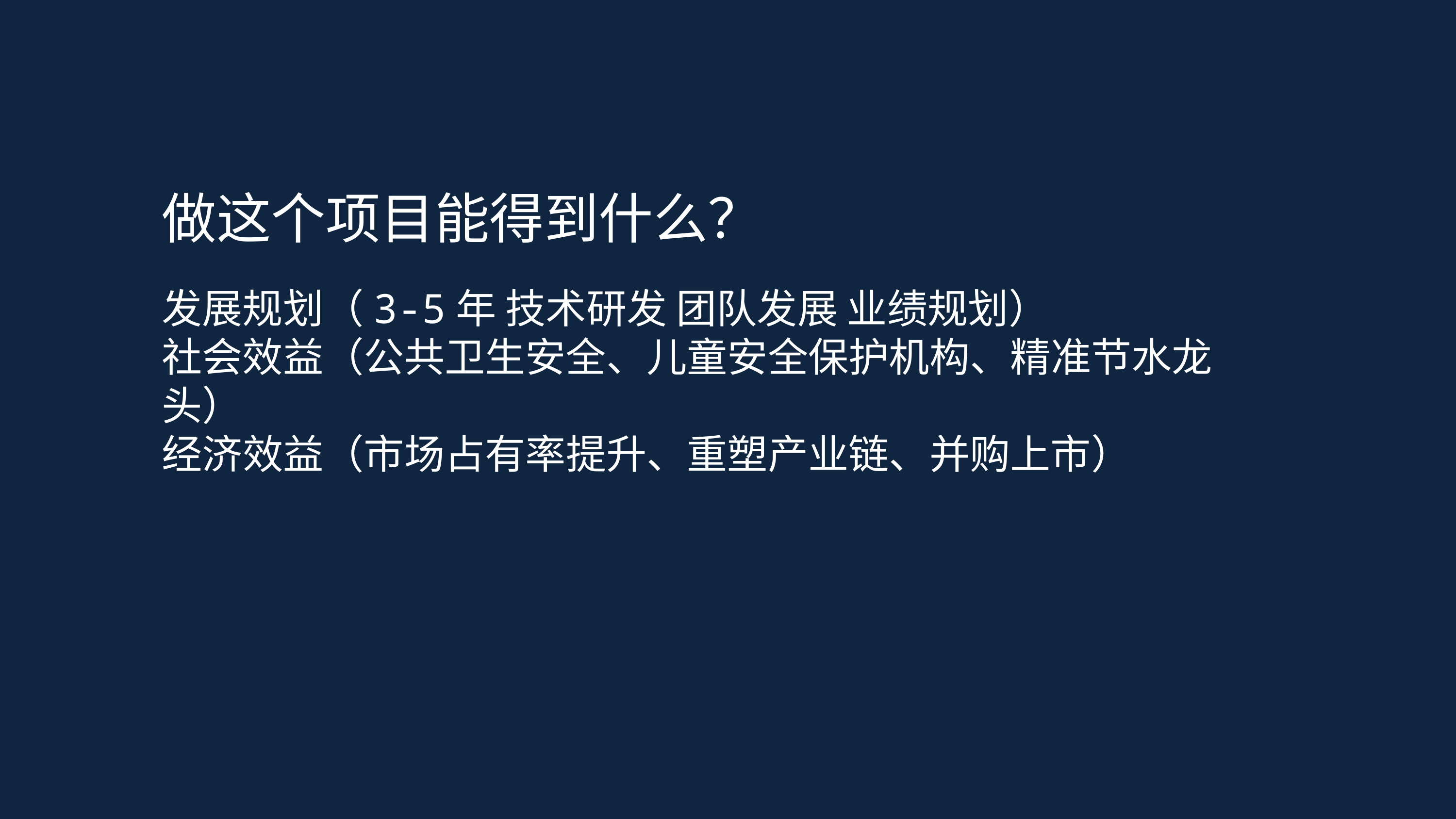

做这个项目能得到什么？

发展规划（3-5年 技术研发 团队发展 业绩规划）
社会效益（公共卫生安全、儿童安全保护机构、精准节水龙头）
经济效益（市场占有率提升、重塑产业链、并购上市）